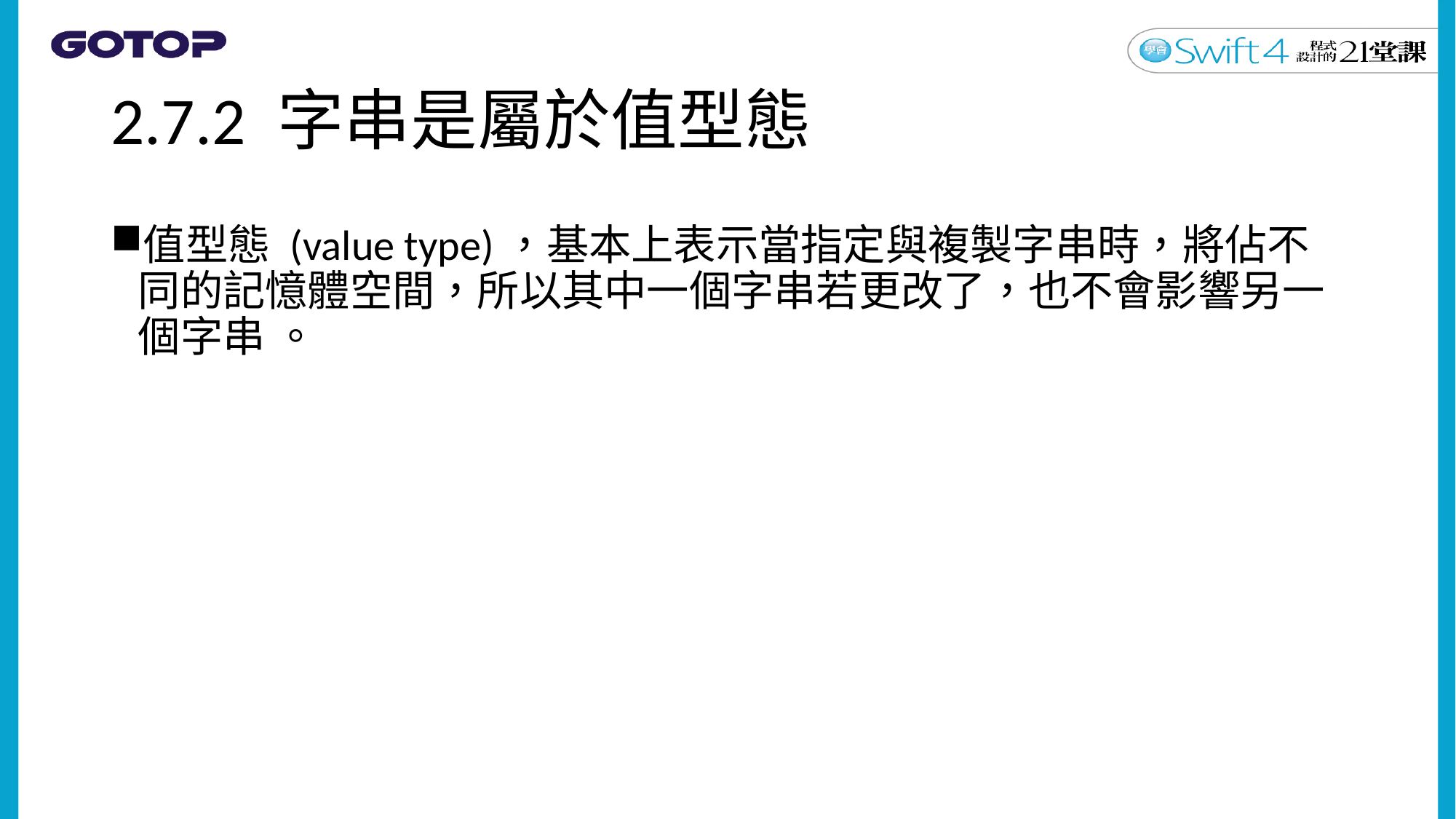

# 2.7.2 字串是屬於值型態
值型態 (value type)，基本上表示當指定與複製字串時，將佔不同的記憶體空間，所以其中一個字串若更改了，也不會影響另一個字串 。